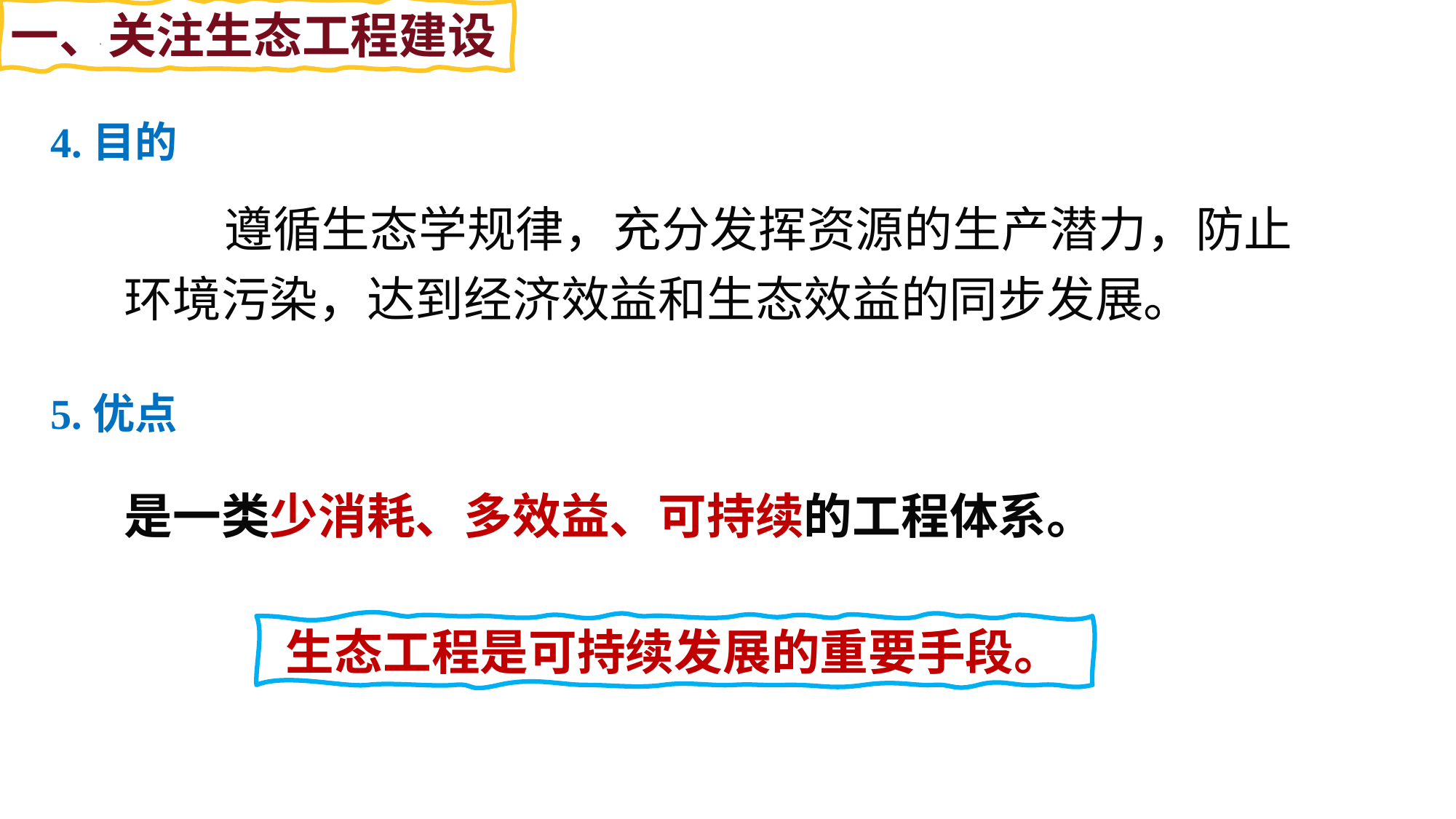

一、关注生态工程建设
4.目的
        遵循生态学规律，充分发挥资源的生产潜力，防止环境污染，达到经济效益和生态效益的同步发展。
5.优点
是一类少消耗、多效益、可持续的工程体系。
生态工程是可持续发展的重要手段。